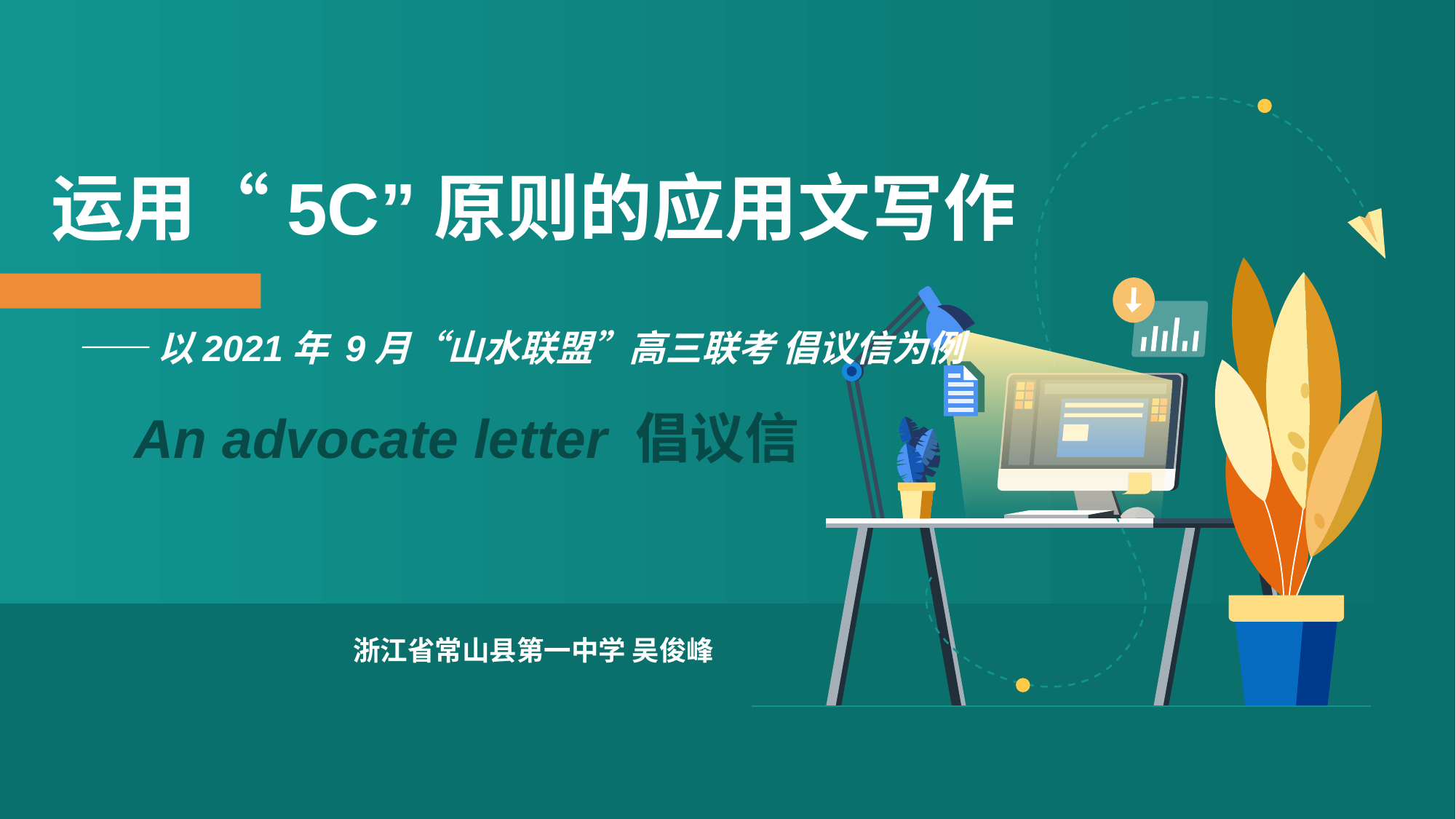

运用“5C”原则的应用文写作

   ——以2021年 9月“山水联盟”高三联考 倡议信为例

An advocate letter 倡议信
浙江省常山县第一中学 吴俊峰